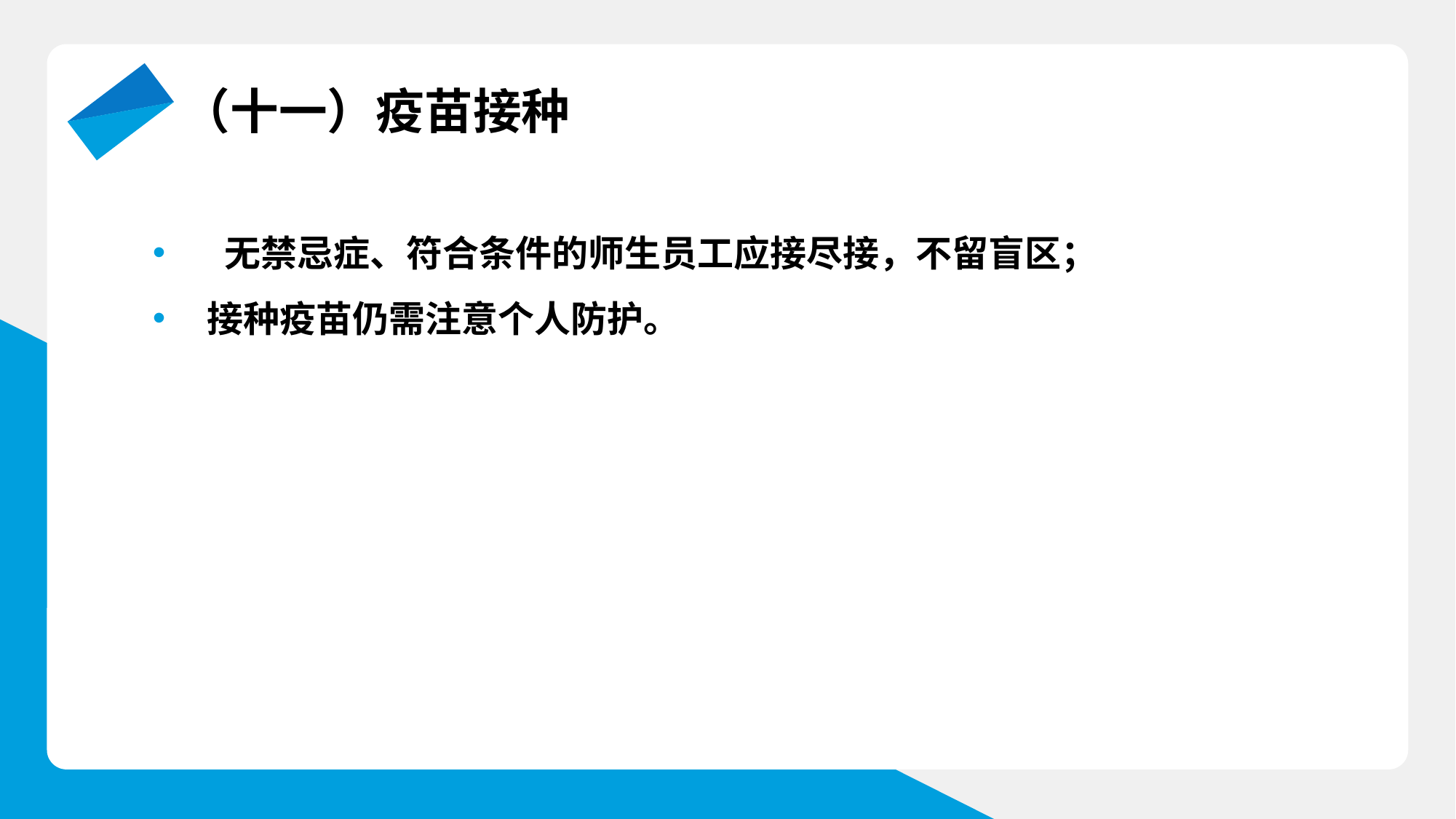

（十一）疫苗接种

 无禁忌症、符合条件的师生员工应接尽接，不留盲区；
接种疫苗仍需注意个人防护。